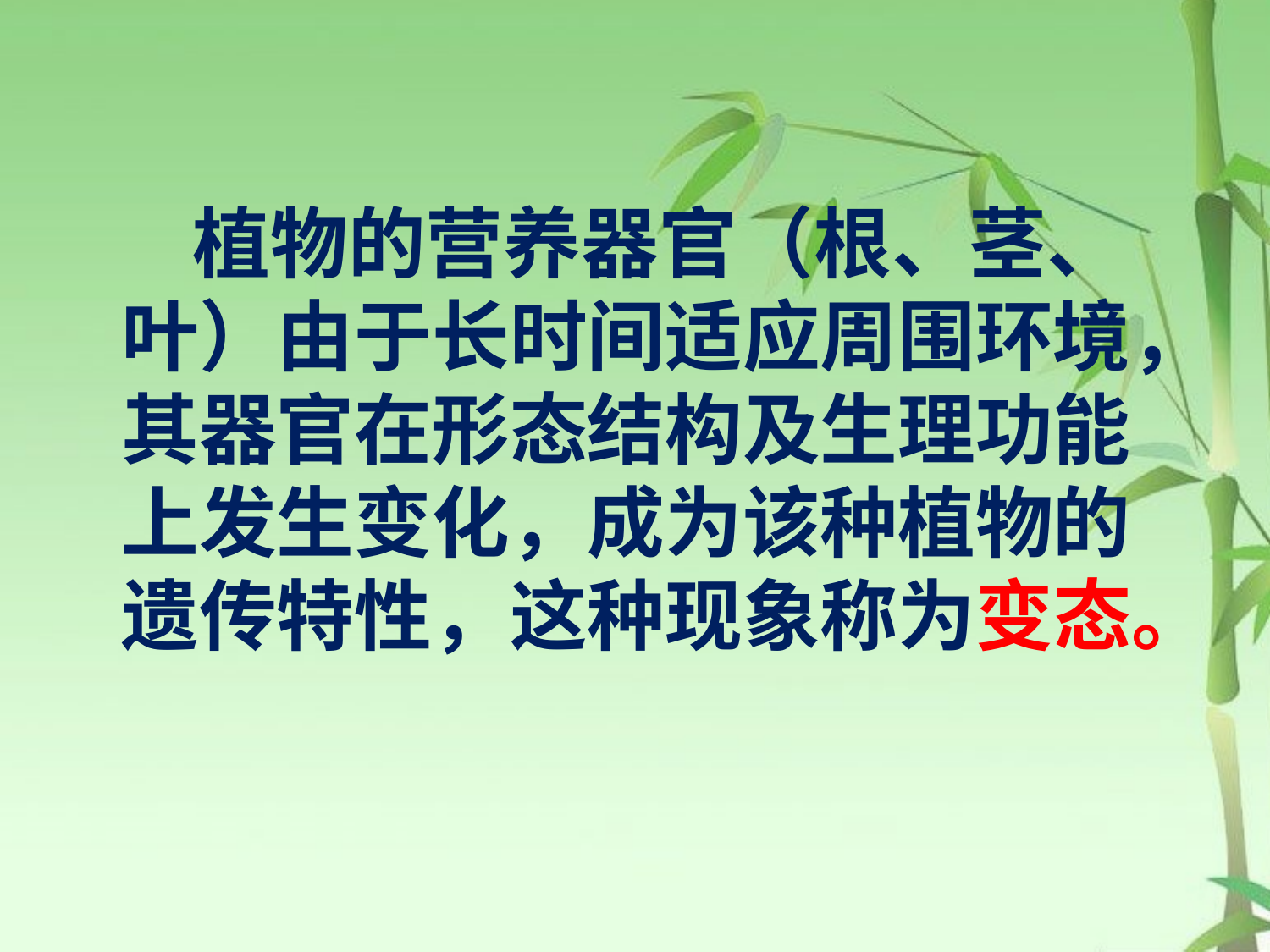

植物的营养器官（根、茎、叶）由于长时间适应周围环境，其器官在形态结构及生理功能上发生变化，成为该种植物的遗传特性，这种现象称为变态。